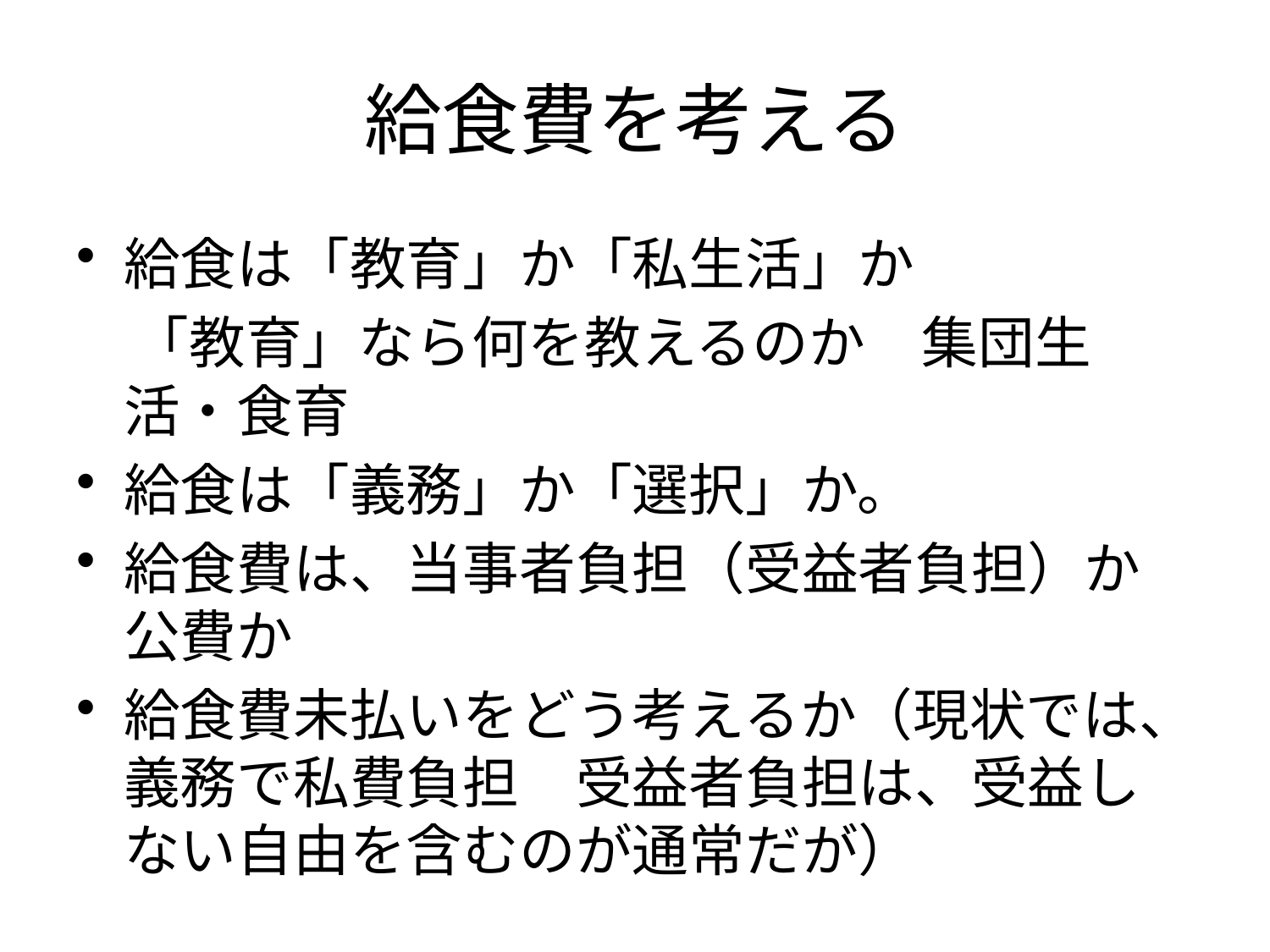

# 給食費を考える
給食は「教育」か「私生活」か
　「教育」なら何を教えるのか　集団生活・食育
給食は「義務」か「選択」か。
給食費は、当事者負担（受益者負担）か公費か
給食費未払いをどう考えるか（現状では、義務で私費負担　受益者負担は、受益しない自由を含むのが通常だが）